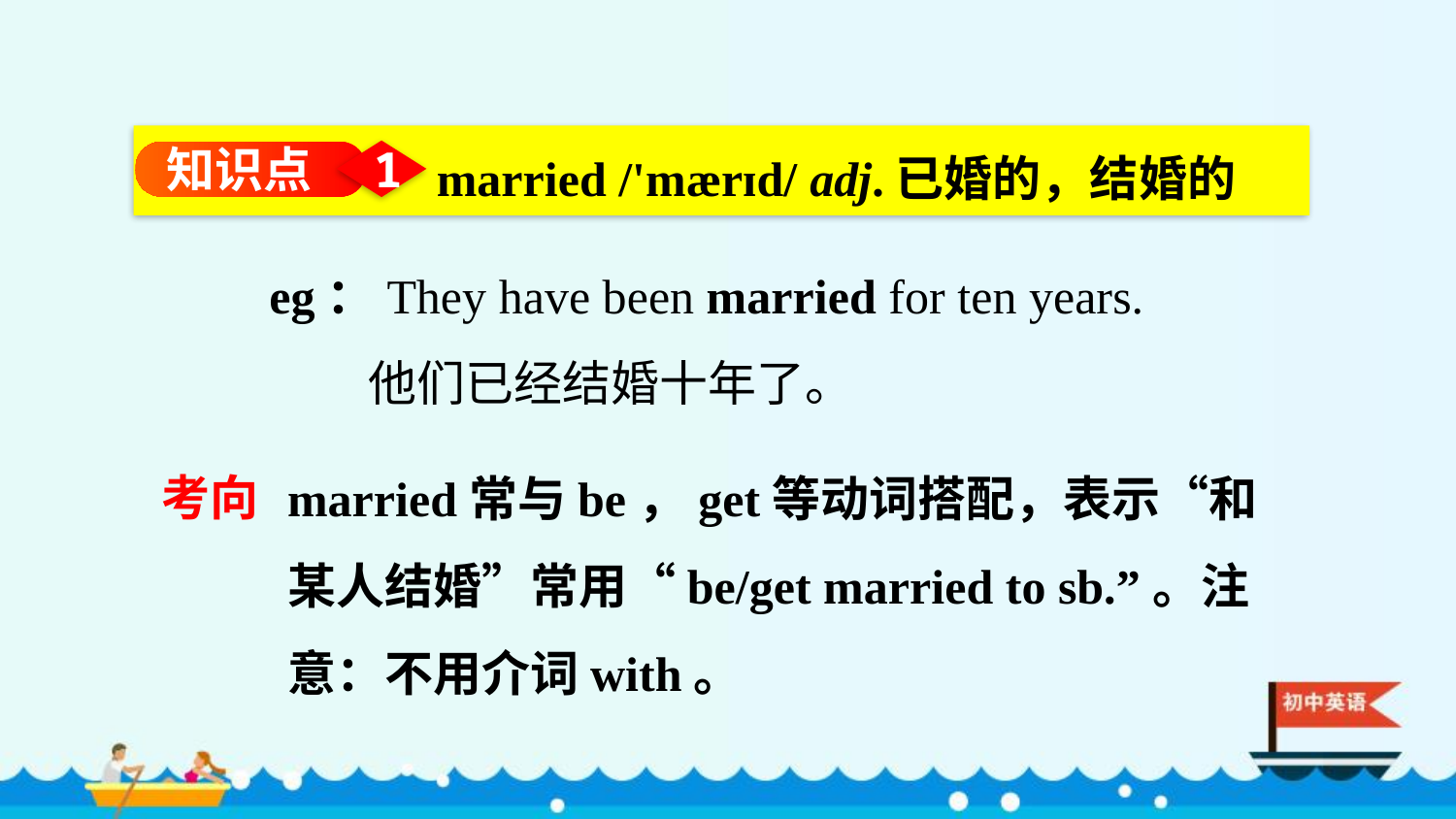

married /'mærɪd/ adj.已婚的，结婚的

知识点
1

eg：They have been married for ten years.
        他们已经结婚十年了。
married常与be，get等动词搭配，表示“和某人结婚”常用“be/get married to sb.”。注意：不用介词with。
考向